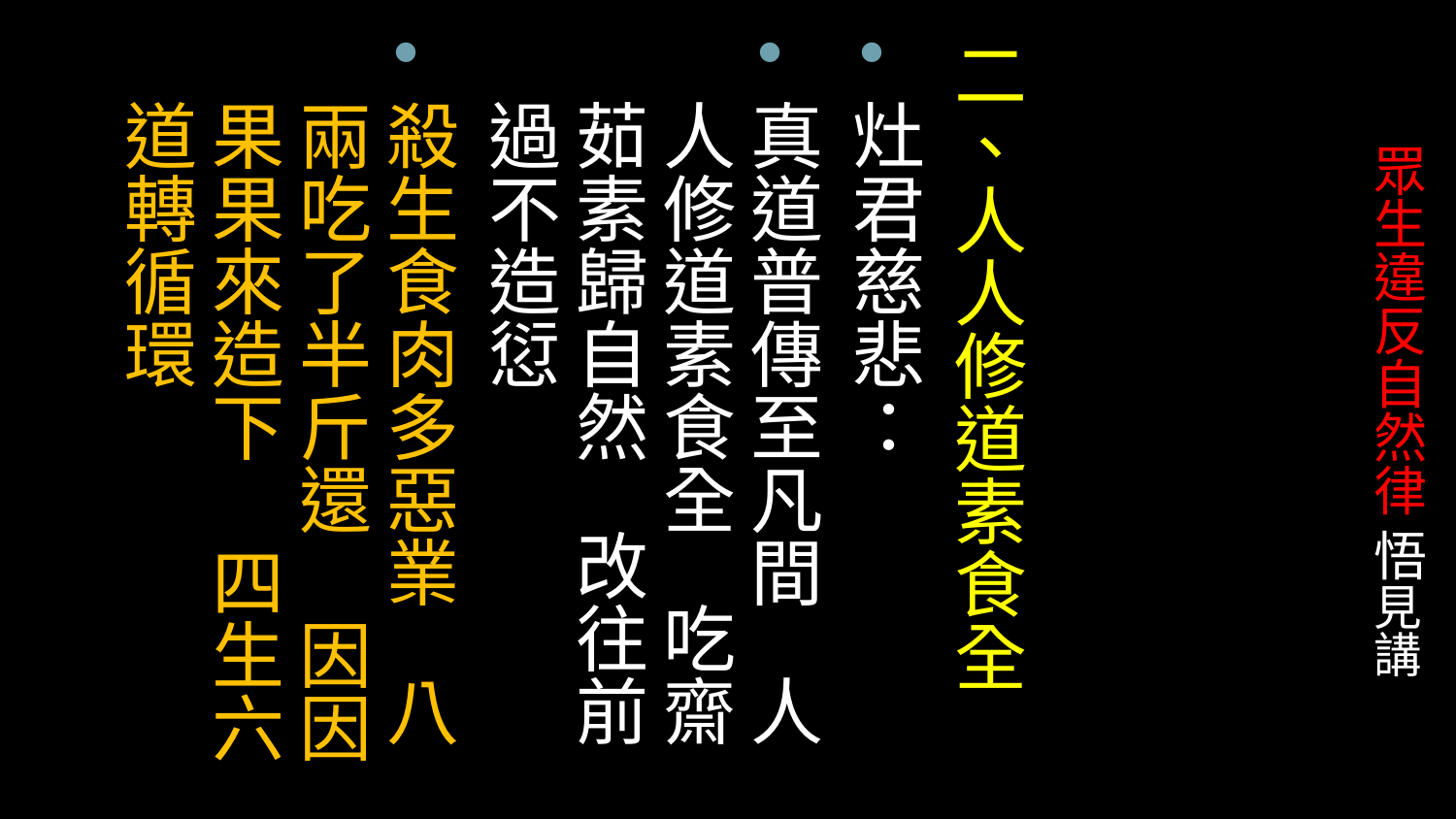

二、人人修道素食全
灶君慈悲：
真道普傳至凡間    人人修道素食全    吃齋茹素歸自然    改往前過不造愆
殺生食肉多惡業    八兩吃了半斤還     因因果果來造下     四生六道轉循環

# 眾生違反自然律 悟見講